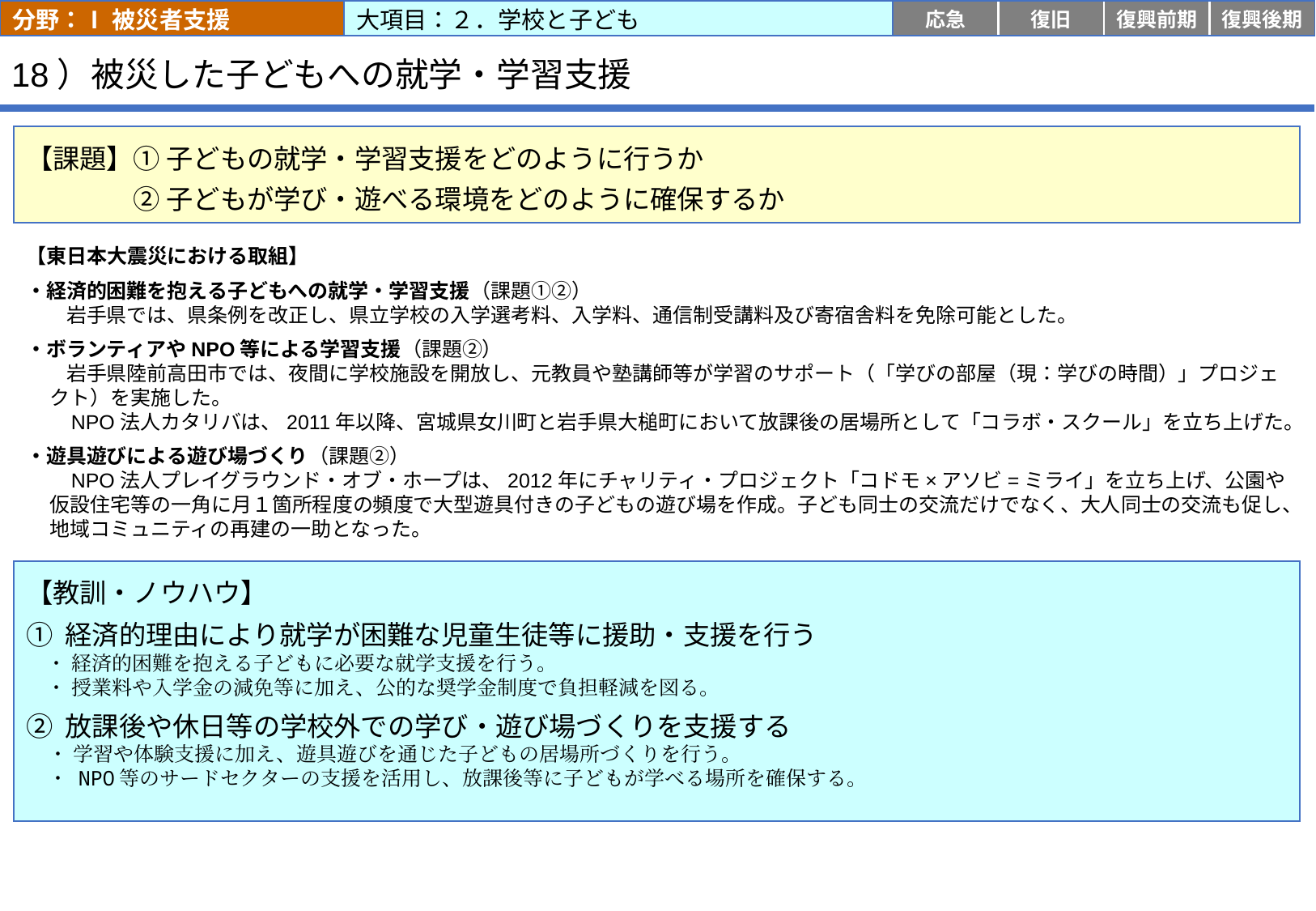

分野：Ⅰ 被災者支援
大項目：２．学校と子ども
応急
復旧
復興前期
復興後期

# 18）被災した子どもへの就学・学習支援
【課題】① 子どもの就学・学習支援をどのように行うか
　　　　② 子どもが学び・遊べる環境をどのように確保するか
【東日本大震災における取組】
・経済的困難を抱える子どもへの就学・学習支援（課題①②）
　　岩手県では、県条例を改正し、県立学校の入学選考料、入学料、通信制受講料及び寄宿舎料を免除可能とした。
・ボランティアやNPO等による学習支援（課題②）
　　岩手県陸前高田市では、夜間に学校施設を開放し、元教員や塾講師等が学習のサポート（「学びの部屋（現：学びの時間）」プロジェクト）を実施した。
　　NPO法人カタリバは、2011年以降、宮城県女川町と岩手県大槌町において放課後の居場所として「コラボ・スクール」を立ち上げた。
・遊具遊びによる遊び場づくり（課題②）
　　NPO法人プレイグラウンド・オブ・ホープは、2012年にチャリティ・プロジェクト「コドモ×アソビ=ミライ」を立ち上げ、公園や仮設住宅等の一角に月１箇所程度の頻度で大型遊具付きの子どもの遊び場を作成。子ども同士の交流だけでなく、大人同士の交流も促し、地域コミュニティの再建の一助となった。
【教訓・ノウハウ】
① 経済的理由により就学が困難な児童生徒等に援助・支援を行う
　・ 経済的困難を抱える子どもに必要な就学支援を行う。
　・ 授業料や入学金の減免等に加え、公的な奨学金制度で負担軽減を図る。
② 放課後や休日等の学校外での学び・遊び場づくりを支援する
　・ 学習や体験支援に加え、遊具遊びを通じた子どもの居場所づくりを行う。
　・ NPO等のサードセクターの支援を活用し、放課後等に子どもが学べる場所を確保する。